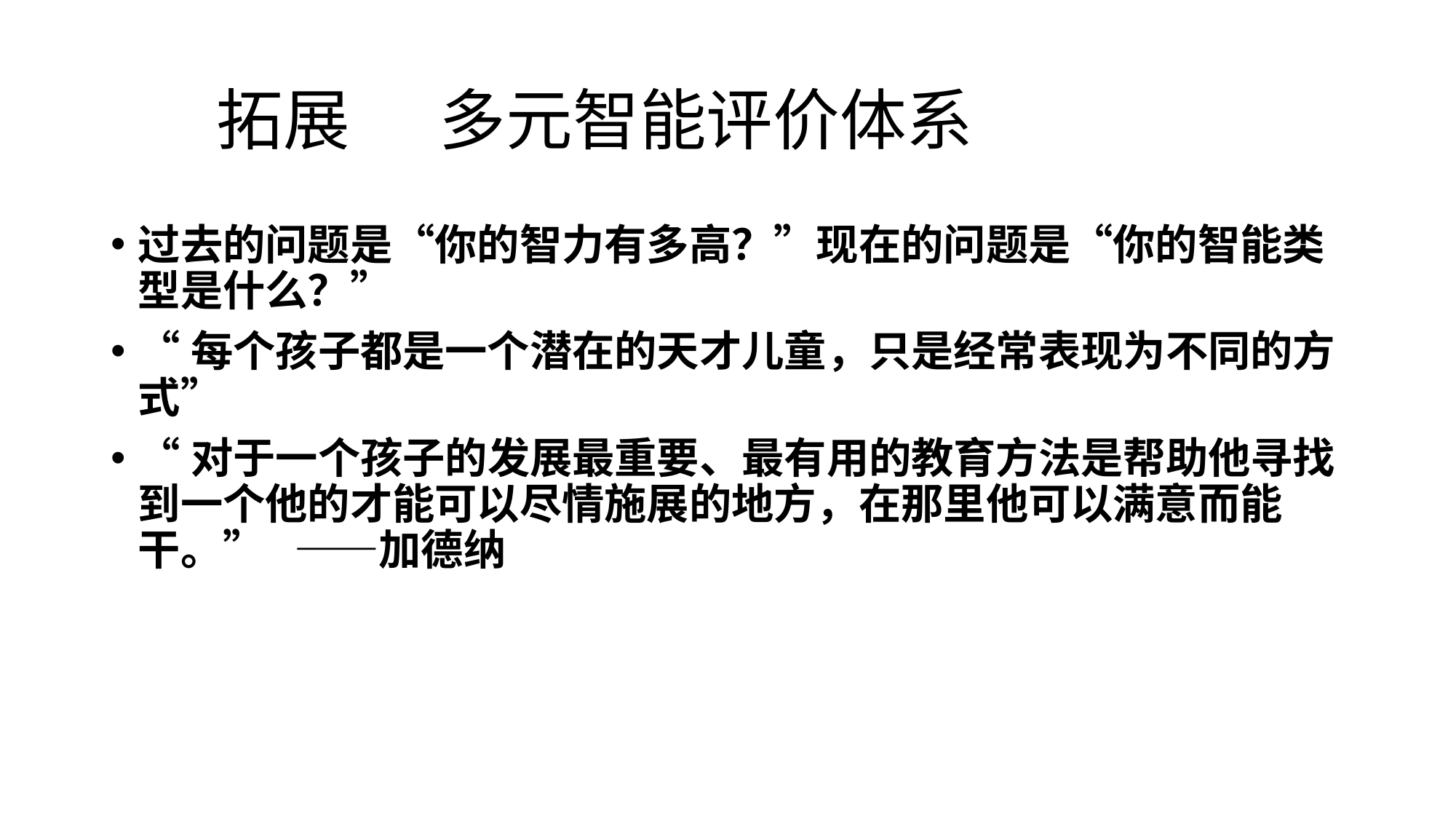

# 拓展      多元智能评价体系
过去的问题是“你的智力有多高？”现在的问题是“你的智能类型是什么？”
“每个孩子都是一个潜在的天才儿童，只是经常表现为不同的方式”
“对于一个孩子的发展最重要、最有用的教育方法是帮助他寻找到一个他的才能可以尽情施展的地方，在那里他可以满意而能干。”   ——加德纳